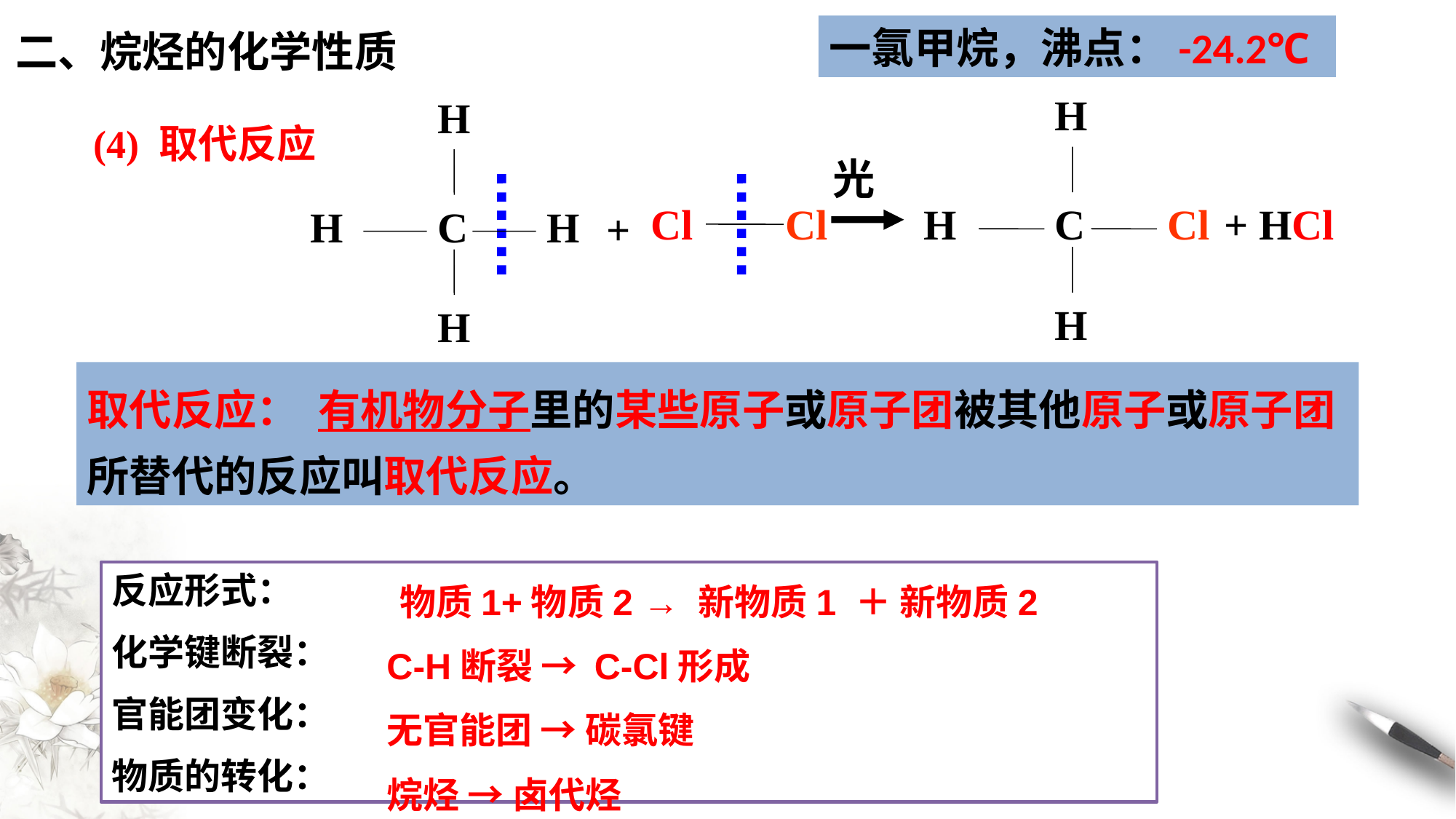

一氯甲烷，沸点：-24.2℃
二、烷烃的化学性质
H

H
C
Cl

H
H

H
C
H

H
(4) 取代反应
光

Cl
Cl
+

+ HCl
取代反应：  有机物分子里的某些原子或原子团被其他原子或原子团所替代的反应叫取代反应。
反应形式：
化学键断裂：
官能团变化：
物质的转化：
物质1+物质2 → 新物质1 ＋ 新物质2
C-H断裂 → C-Cl形成
无官能团 → 碳氯键
烷烃 → 卤代烃